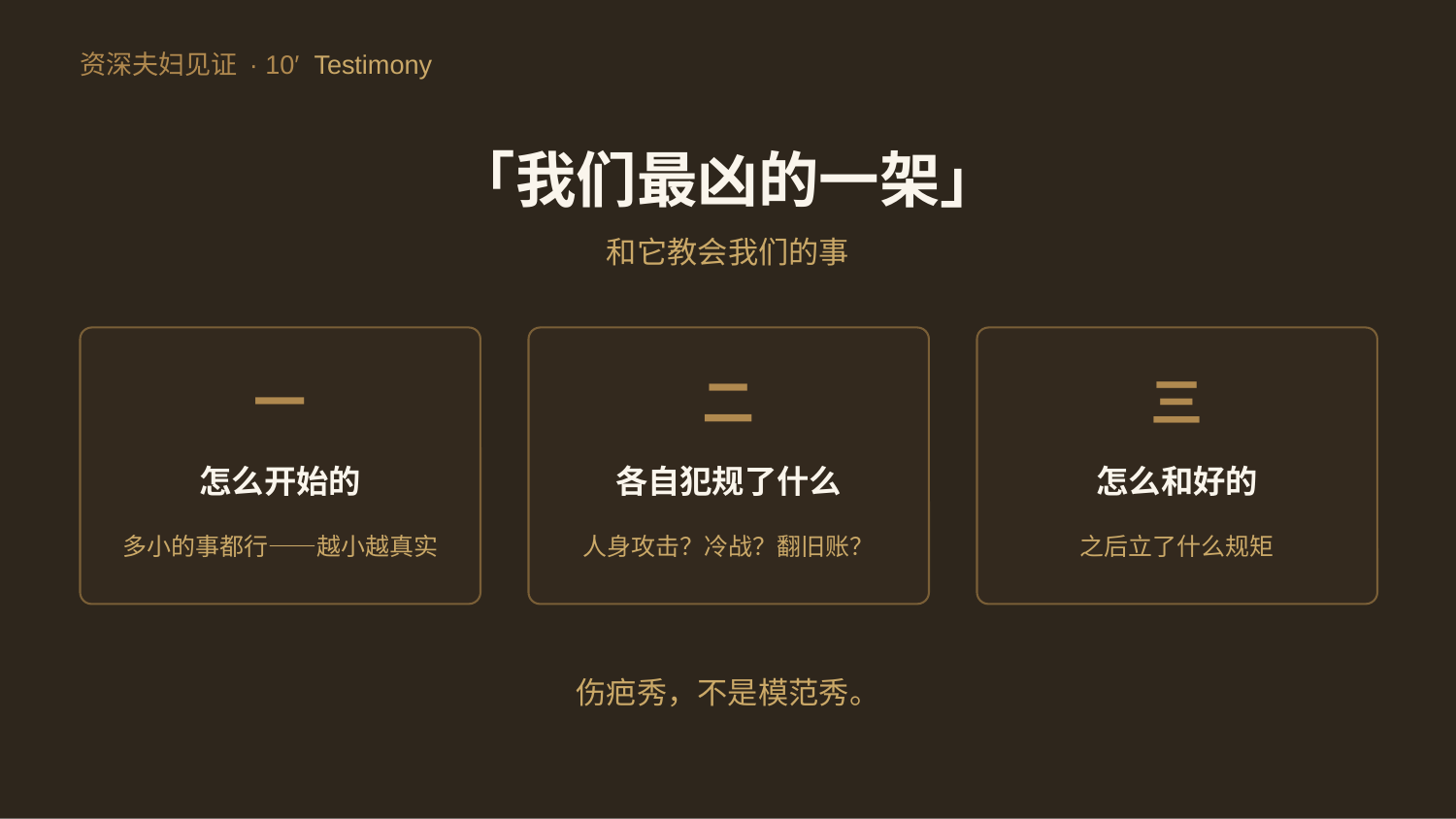

资深夫妇见证 · 10′  Testimony
「我们最凶的一架」
和它教会我们的事

一
二
三
怎么开始的
各自犯规了什么
怎么和好的
多小的事都行——越小越真实
人身攻击？冷战？翻旧账？
之后立了什么规矩
伤疤秀，不是模范秀。